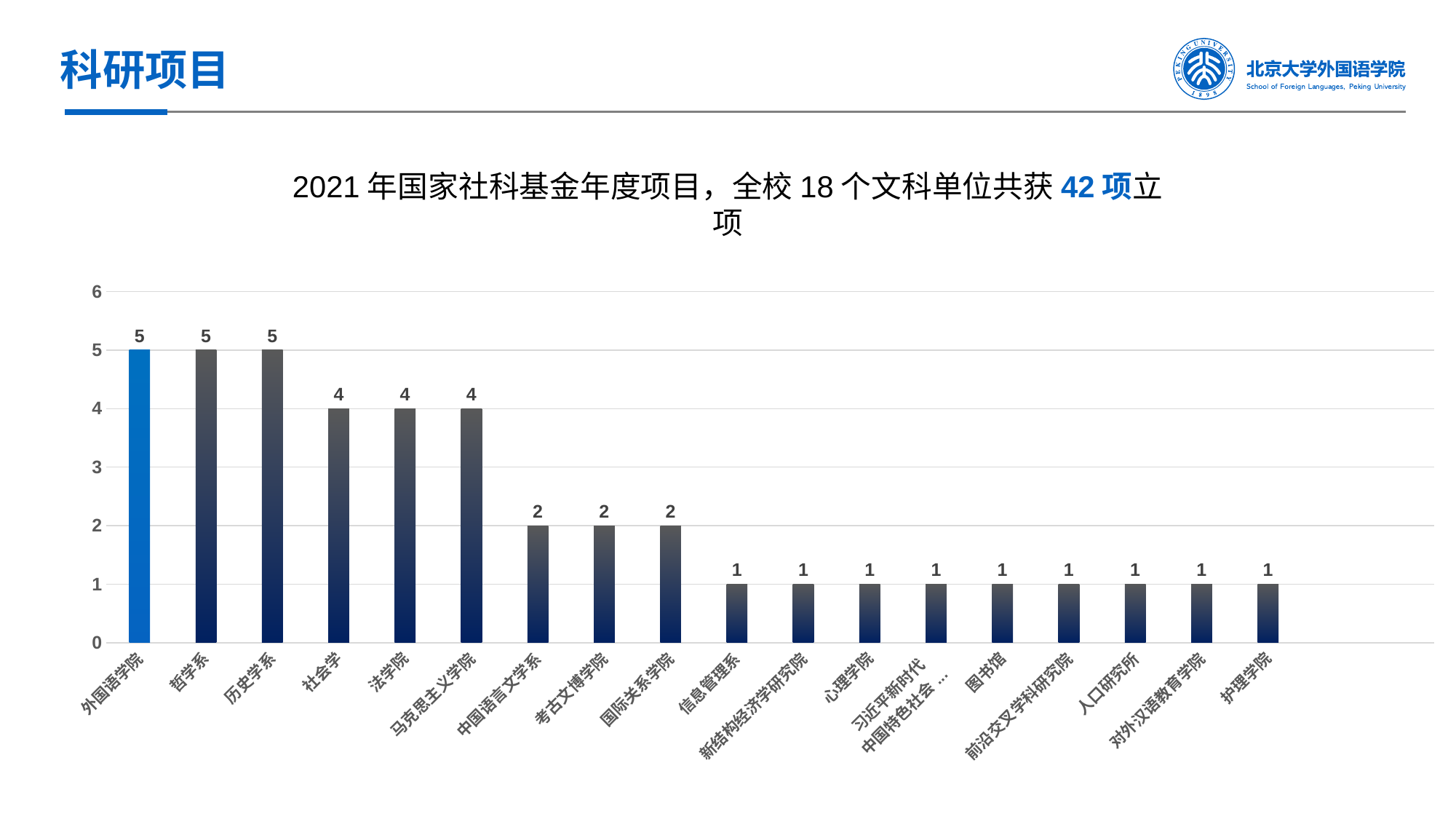

科研项目

2021年国家社科基金年度项目，全校18个文科单位共获42项立项

### Chart

| Category | 系列 1 |
|---|---|
| 外国语学院 | 5.0 |
| 哲学系 | 5.0 |
| 历史学系 | 5.0 |
| 社会学 | 4.0 |
| 法学院 | 4.0 |
| 马克思主义学院 | 4.0 |
| 中国语言文学系 | 2.0 |
| 考古文博学院 | 2.0 |
| 国际关系学院 | 2.0 |
| 信息管理系 | 1.0 |
| 新结构经济学研究院 | 1.0 |
| 心理学院 | 1.0 |
| 习近平新时代
中国特色社会主义思想研究院 | 1.0 |
| 图书馆 | 1.0 |
| 前沿交叉学科研究院 | 1.0 |
| 人口研究所 | 1.0 |
| 对外汉语教育学院 | 1.0 |
| 护理学院 | 1.0 |